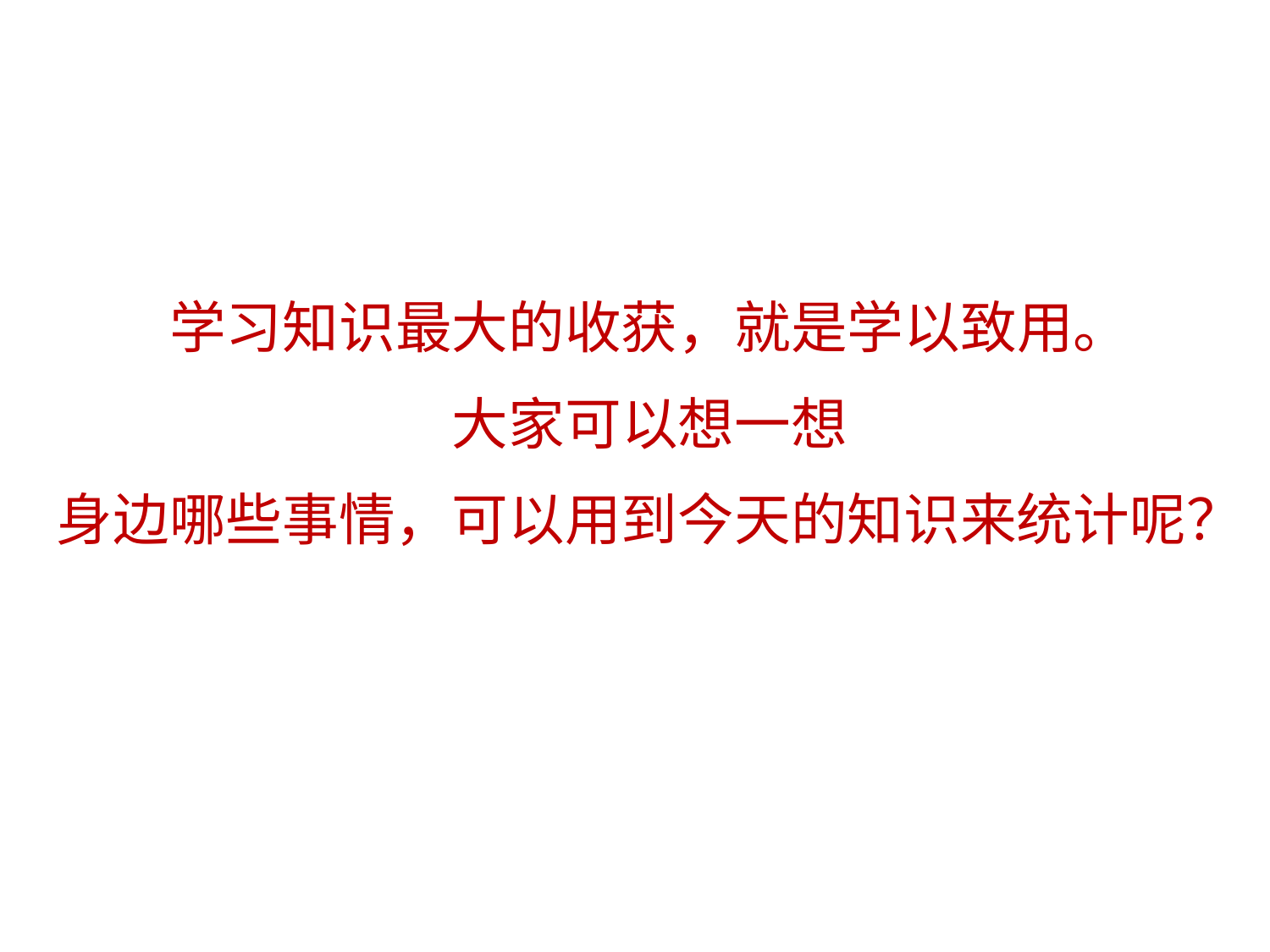

学习知识最大的收获，就是学以致用。
大家可以想一想
身边哪些事情，可以用到今天的知识来统计呢？